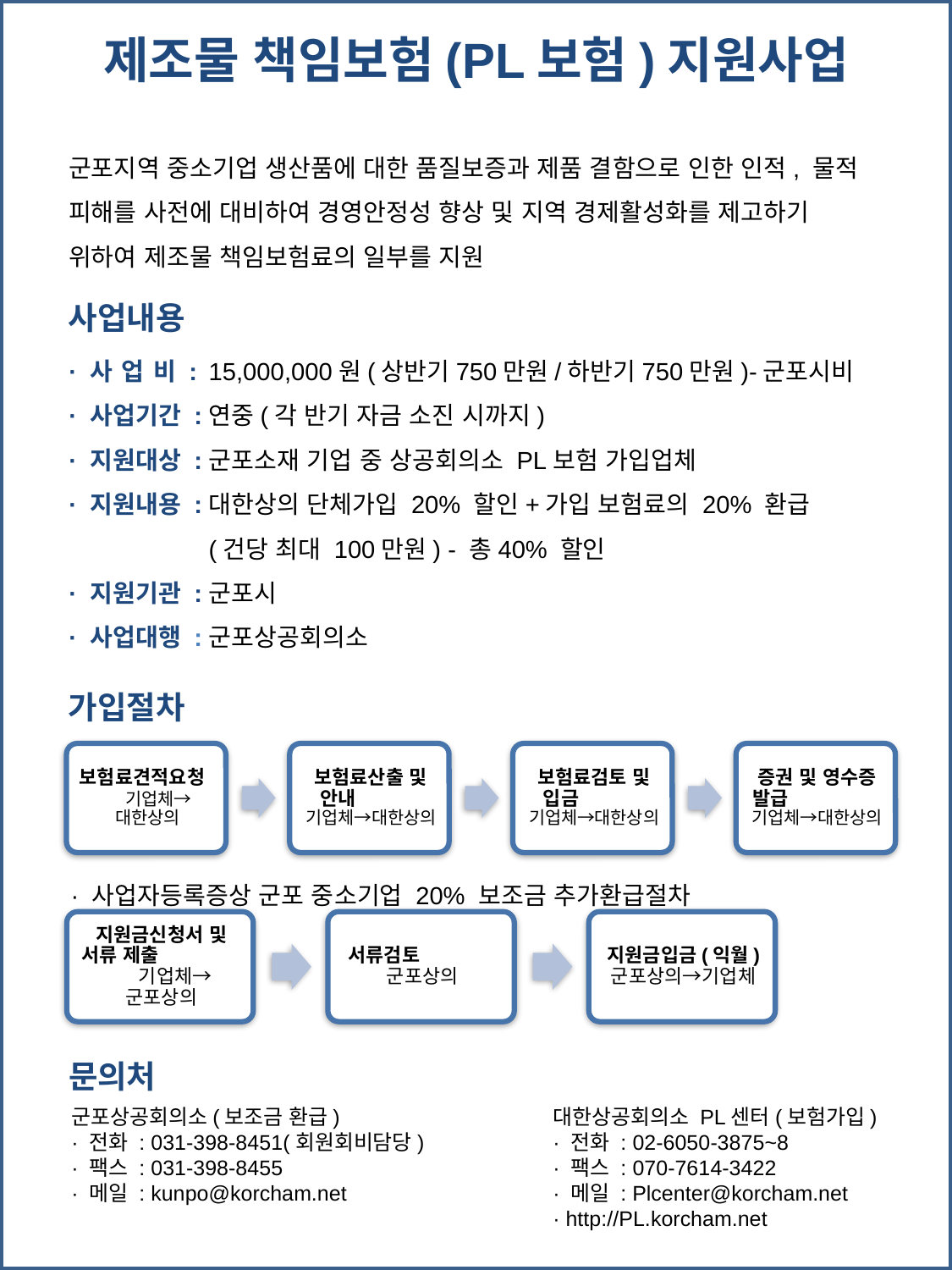

제조물 책임보험(PL보험)지원사업
군포지역 중소기업 생산품에 대한 품질보증과 제품 결함으로 인한 인적, 물적 피해를 사전에 대비하여 경영안정성 향상 및 지역 경제활성화를 제고하기 위하여 제조물 책임보험료의 일부를 지원
사업내용
· 사  업  비 :
· 사업기간 :
· 지원대상 :
· 지원내용 :

· 지원기관 :
· 사업대행 :
15,000,000원(상반기750만원/하반기750만원)-군포시비
연중(각 반기 자금 소진 시까지)
군포소재 기업 중 상공회의소 PL보험 가입업체
대한상의 단체가입 20% 할인+가입 보험료의 20% 환급
(건당 최대 100만원) - 총40% 할인
군포시
군포상공회의소
가입절차
보험료견적요청       기업체→대한상의

보험료산출 및 안내             기업체→대한상의

보험료검토 및 입금             기업체→대한상의

증권 및 영수증 발급                  기업체→대한상의
· 사업자등록증상 군포 중소기업 20% 보조금 추가환급절차
지원금신청서 및 서류 제출                     기업체→군포상의

서류검토               군포상의

지원금입금(익월) 군포상의→기업체
문의처
대한상공회의소 PL센터(보험가입)
· 전화 : 02-6050-3875~8
· 팩스 : 070-7614-3422
· 메일 : Plcenter@korcham.net
· http://PL.korcham.net
군포상공회의소(보조금 환급)
· 전화 : 031-398-8451(회원회비담당)
· 팩스 : 031-398-8455
· 메일 : kunpo@korcham.net